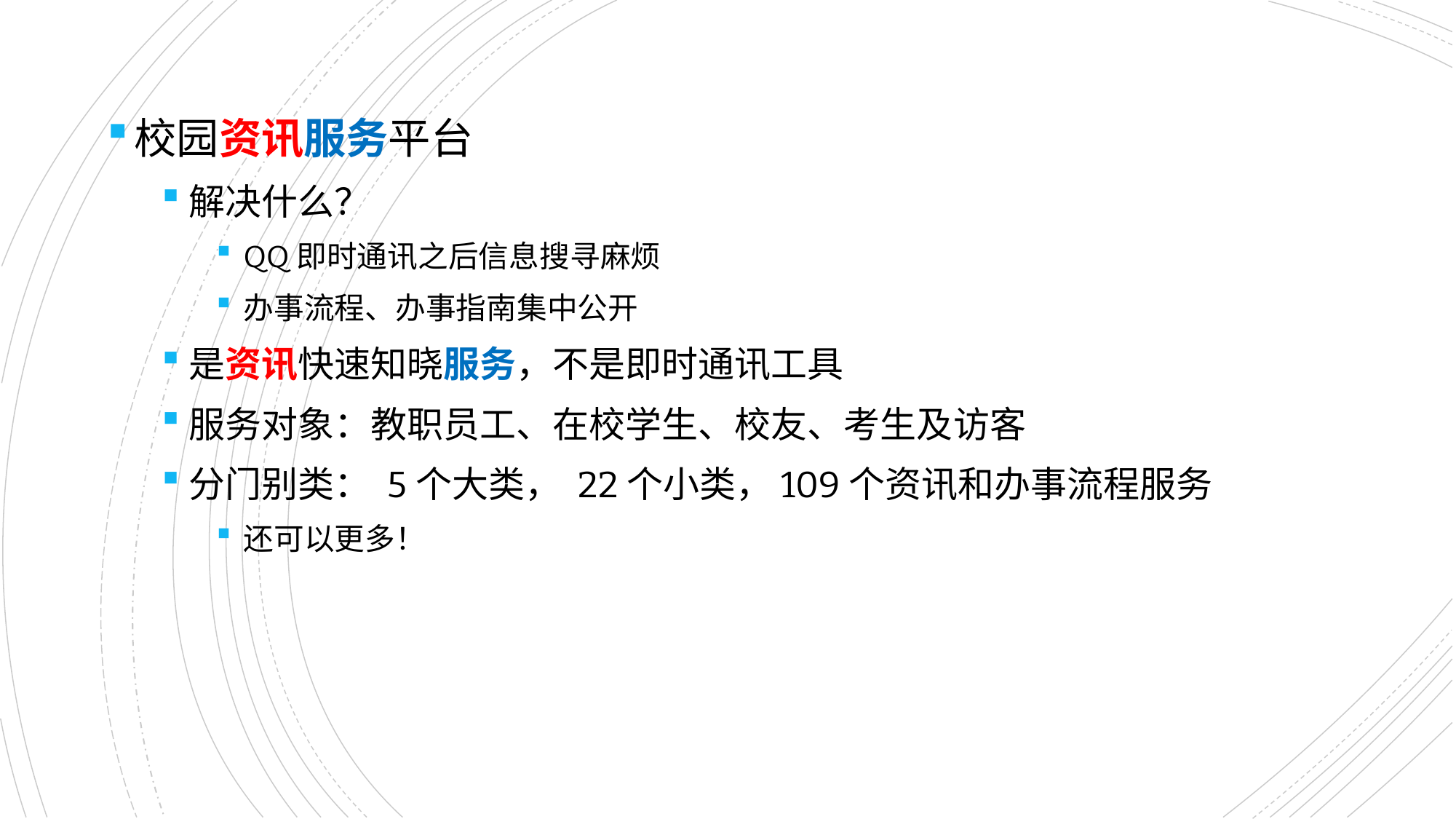

校园资讯服务平台
解决什么？
QQ即时通讯之后信息搜寻麻烦
办事流程、办事指南集中公开
是资讯快速知晓服务，不是即时通讯工具
服务对象：教职员工、在校学生、校友、考生及访客
分门别类： 5个大类， 22个小类，109个资讯和办事流程服务
还可以更多！